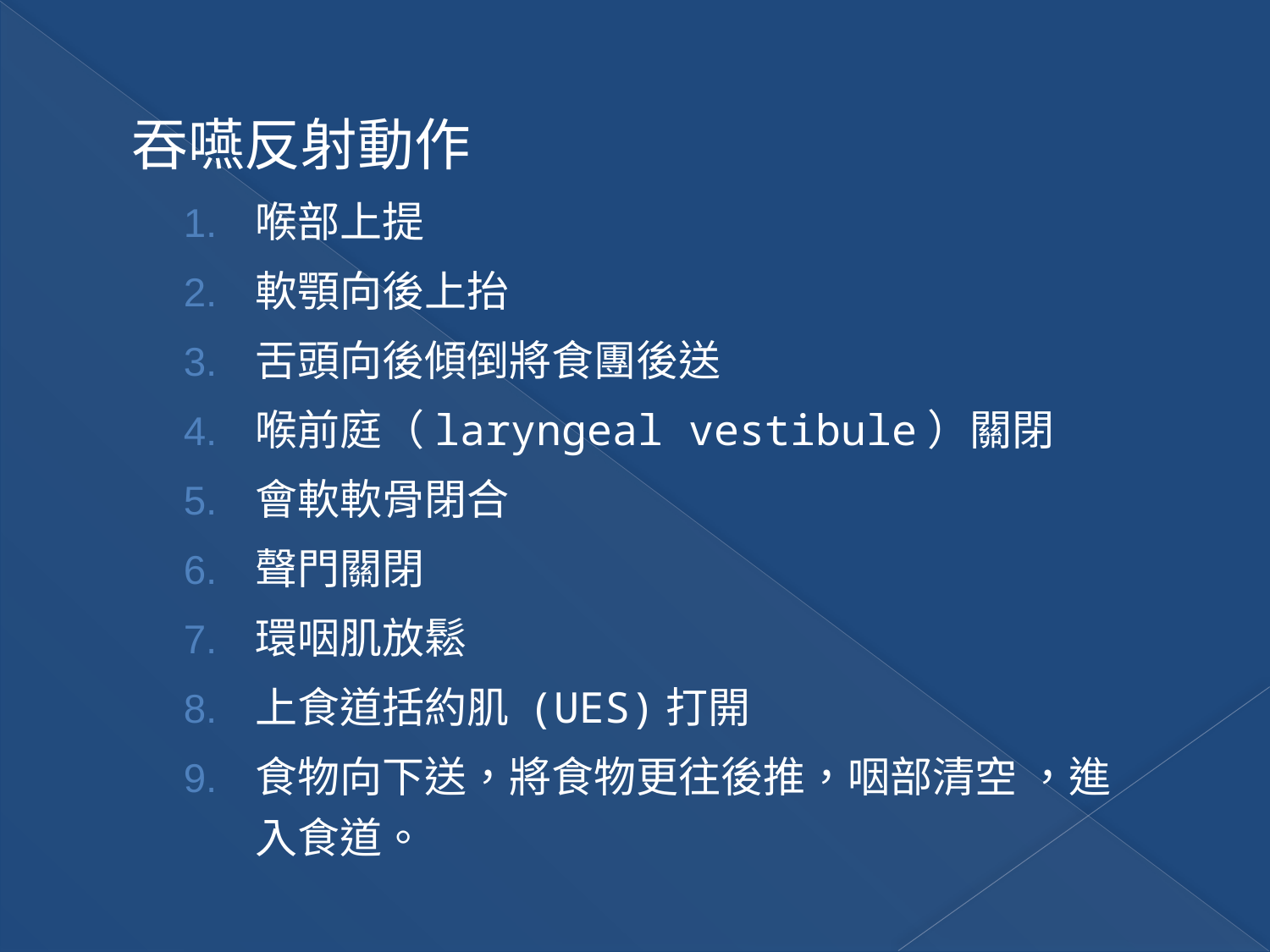

吞嚥反射動作
喉部上提
軟顎向後上抬
舌頭向後傾倒將食團後送
喉前庭（laryngeal vestibule）關閉
會軟軟骨閉合
聲門關閉
環咽肌放鬆
上食道括約肌 (UES)打開
食物向下送，將食物更往後推，咽部清空 ，進入食道。